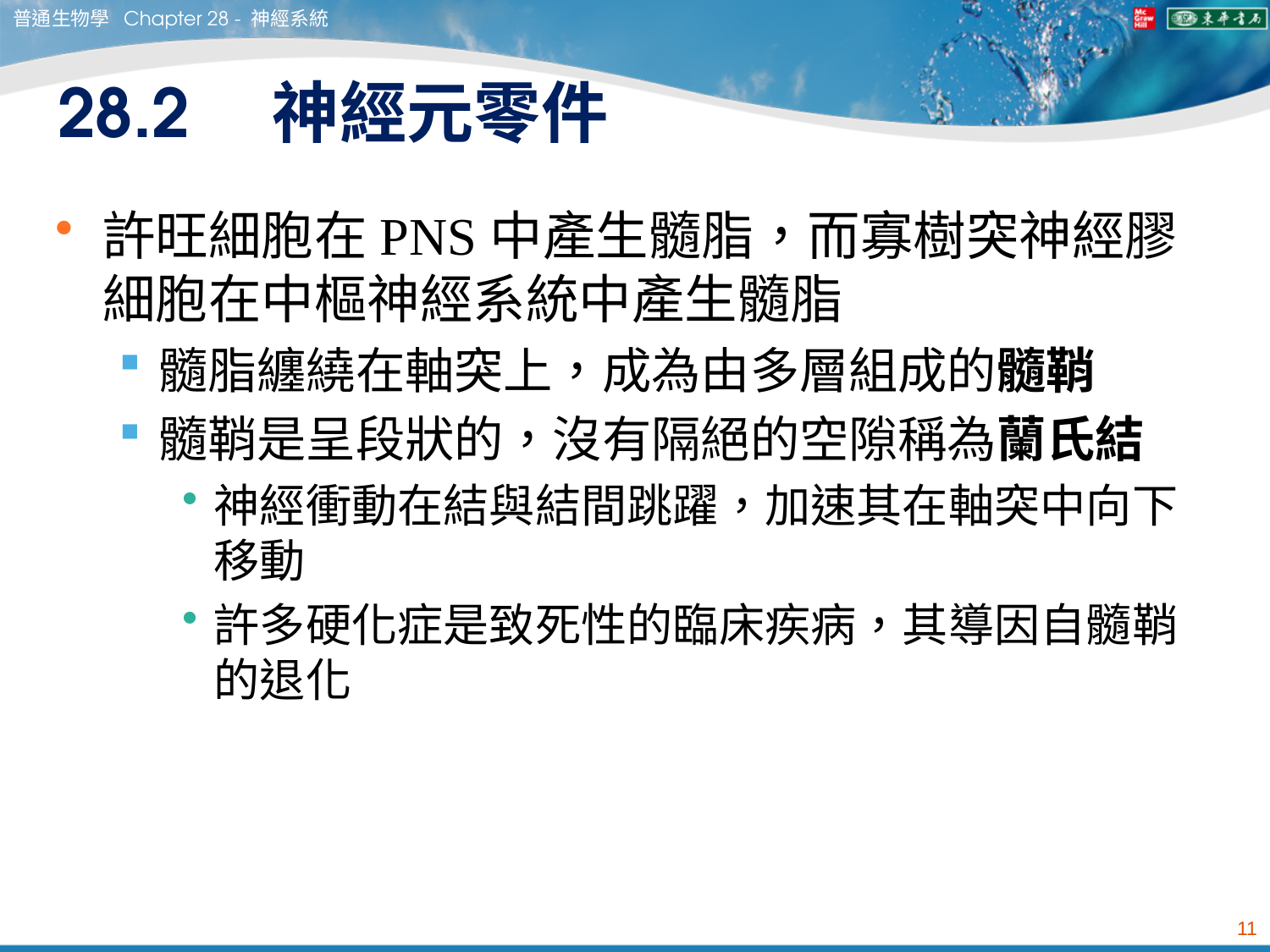

普通生物學  Chapter 28 - 神經系統
# 28.2　神經元零件
許旺細胞在PNS中產生髓脂，而寡樹突神經膠細胞在中樞神經系統中產生髓脂
髓脂纏繞在軸突上，成為由多層組成的髓鞘
髓鞘是呈段狀的，沒有隔絕的空隙稱為蘭氏結
神經衝動在結與結間跳躍，加速其在軸突中向下移動
許多硬化症是致死性的臨床疾病，其導因自髓鞘的退化
11